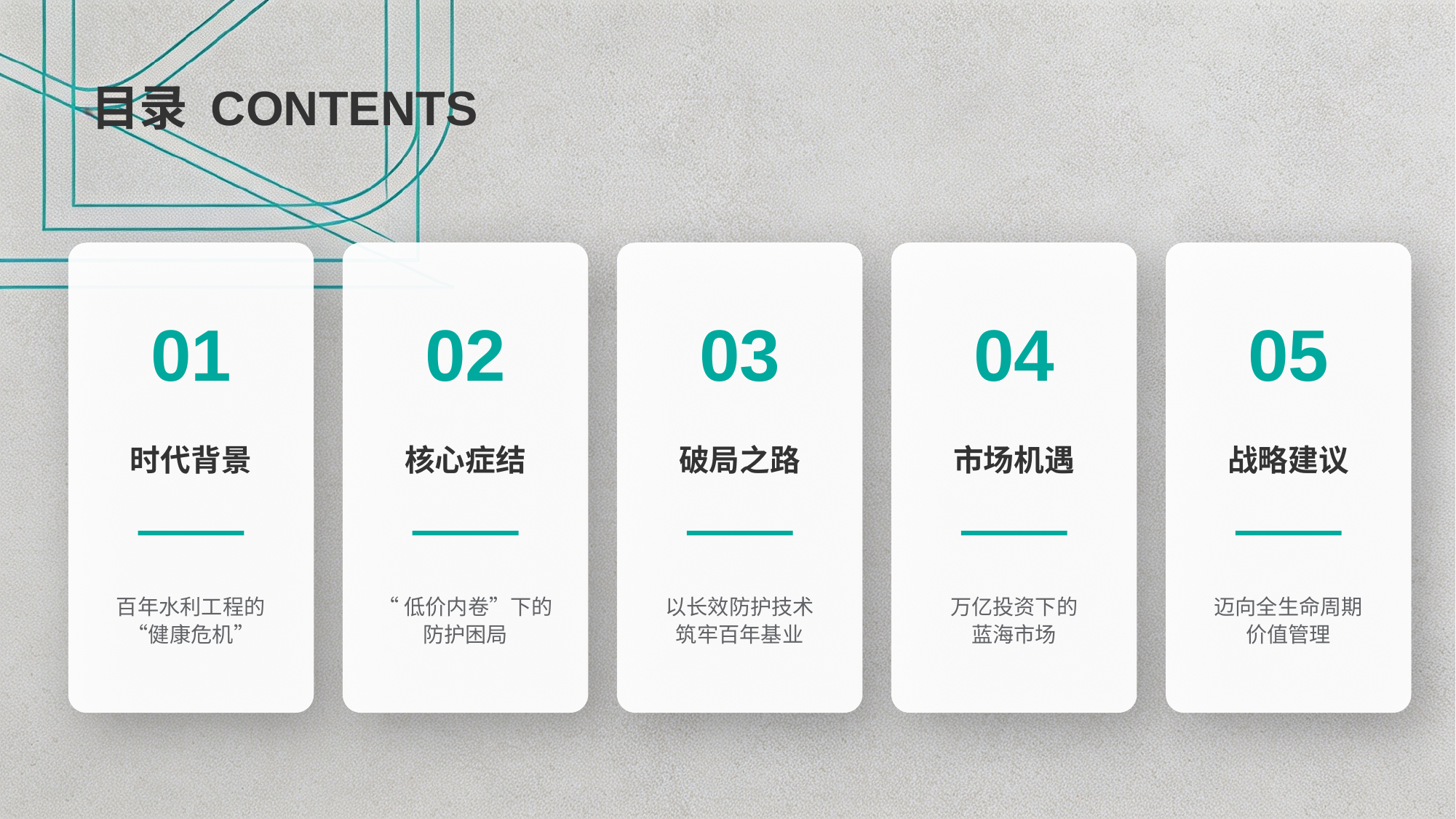

目录 CONTENTS

01
02
03
04
05
时代背景
核心症结
破局之路
市场机遇
战略建议

百年水利工程的
“健康危机”
“低价内卷”下的
防护困局
以长效防护技术
筑牢百年基业
万亿投资下的
蓝海市场
迈向全生命周期
价值管理